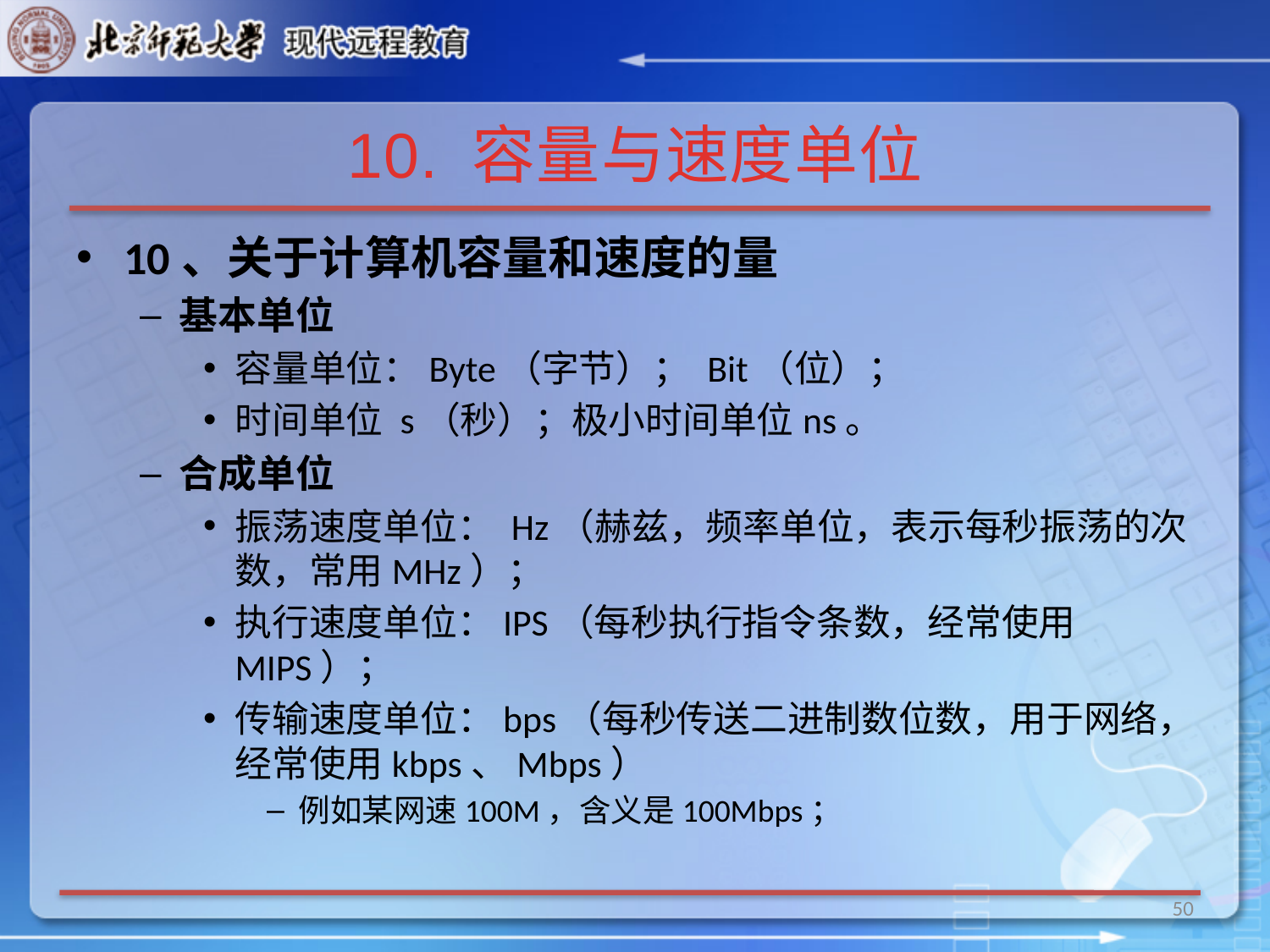

# 10. 容量与速度单位
10、关于计算机容量和速度的量
基本单位
容量单位：Byte（字节）； Bit（位）；
时间单位 s（秒）；极小时间单位ns。
合成单位
振荡速度单位： Hz（赫兹，频率单位，表示每秒振荡的次数，常用MHz）；
执行速度单位：IPS（每秒执行指令条数，经常使用MIPS）；
传输速度单位：bps（每秒传送二进制数位数，用于网络，经常使用kbps、Mbps）
例如某网速100M，含义是100Mbps；
50